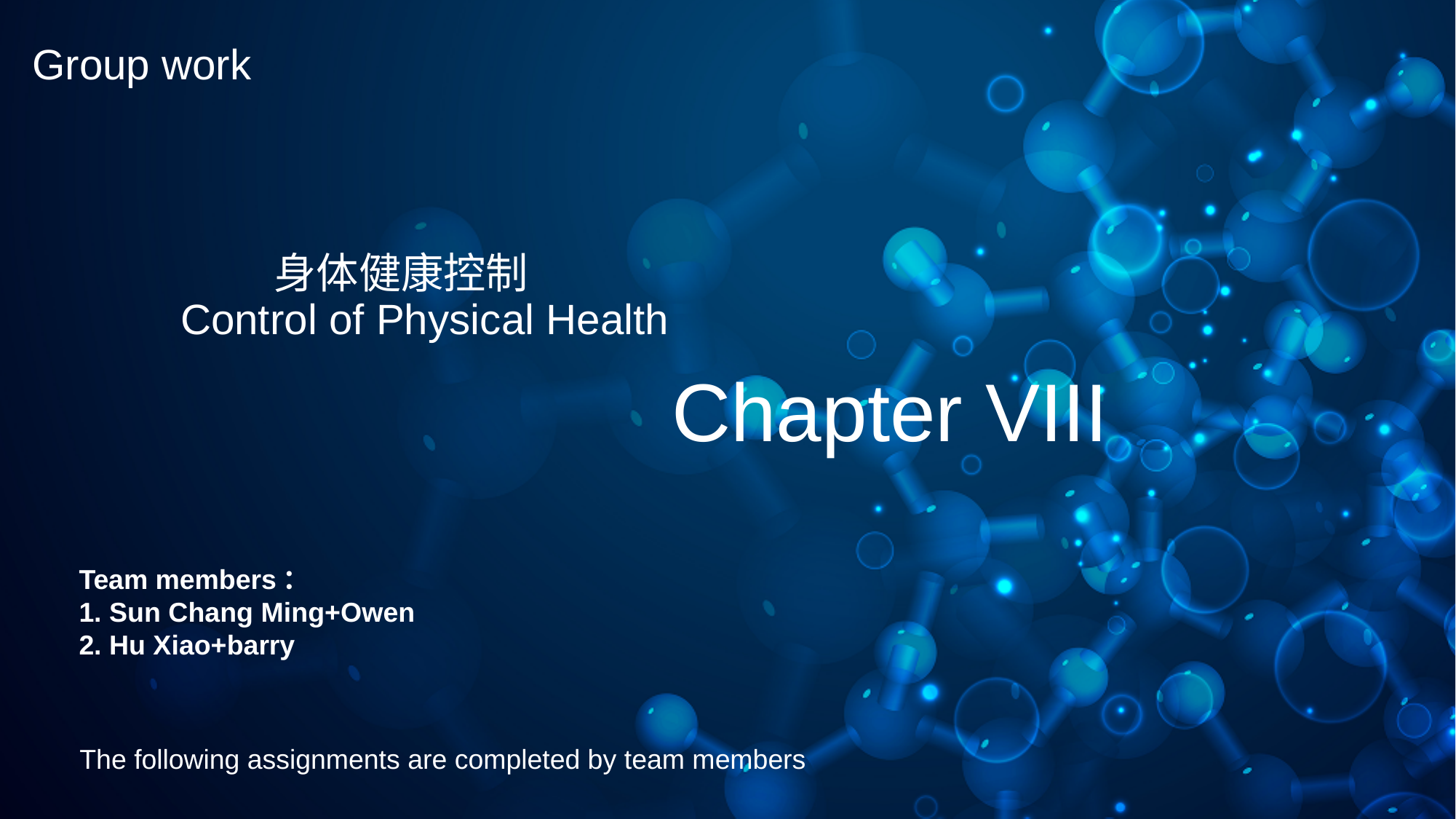

Group work
身体健康控制
Control of Physical Health
Chapter VIII
Team members：
1. Sun Chang Ming+Owen
2. Hu Xiao+barry

The following assignments are completed by team members